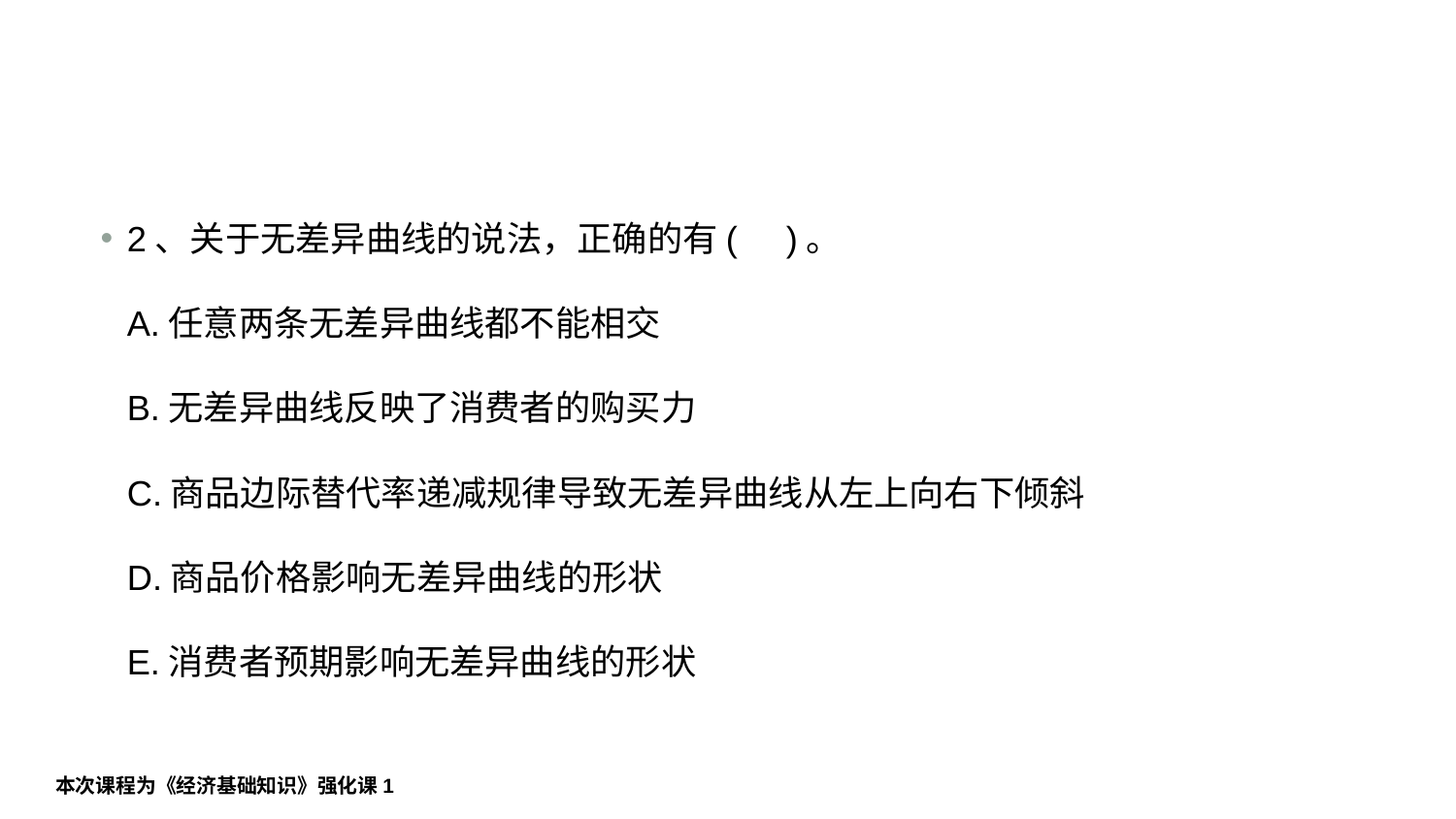

#
2、关于无差异曲线的说法，正确的有(     )。
A.任意两条无差异曲线都不能相交
B.无差异曲线反映了消费者的购买力
C.商品边际替代率递减规律导致无差异曲线从左上向右下倾斜
D.商品价格影响无差异曲线的形状
E.消费者预期影响无差异曲线的形状